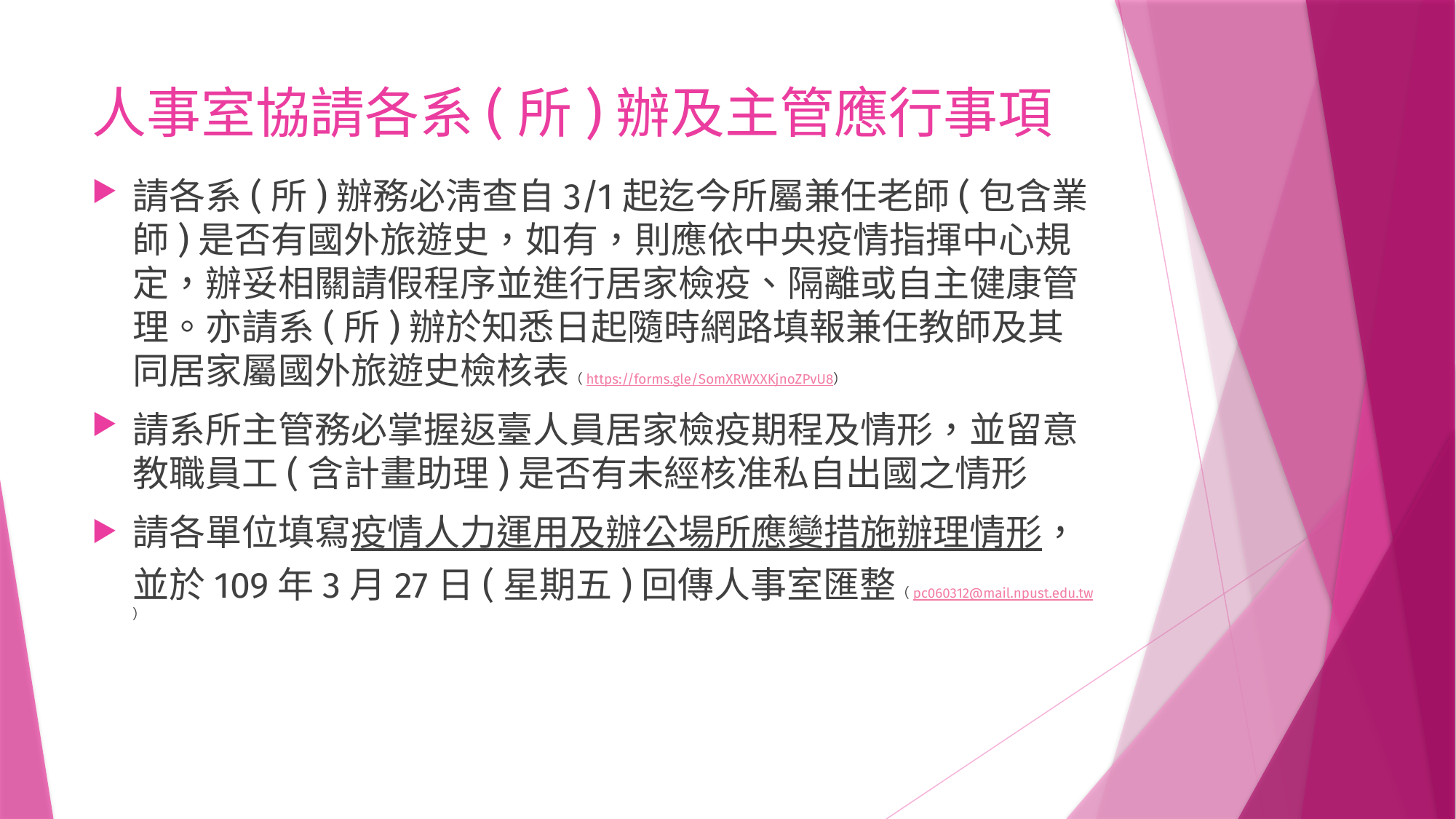

# 人事室協請各系(所)辦及主管應行事項
請各系(所)辦務必淸查自3/1起迄今所屬兼任老師(包含業師)是否有國外旅遊史，如有，則應依中央疫情指揮中心規定，辦妥相關請假程序並進行居家檢疫、隔離或自主健康管理。亦請系(所)辦於知悉日起隨時網路填報兼任教師及其同居家屬國外旅遊史檢核表（https://forms.gle/SomXRWXXKjnoZPvU8）
請系所主管務必掌握返臺人員居家檢疫期程及情形，並留意教職員工(含計畫助理)是否有未經核准私自出國之情形
請各單位填寫疫情人力運用及辦公場所應變措施辦理情形，並於109年3月27日(星期五)回傳人事室匯整（pc060312@mail.npust.edu.tw）